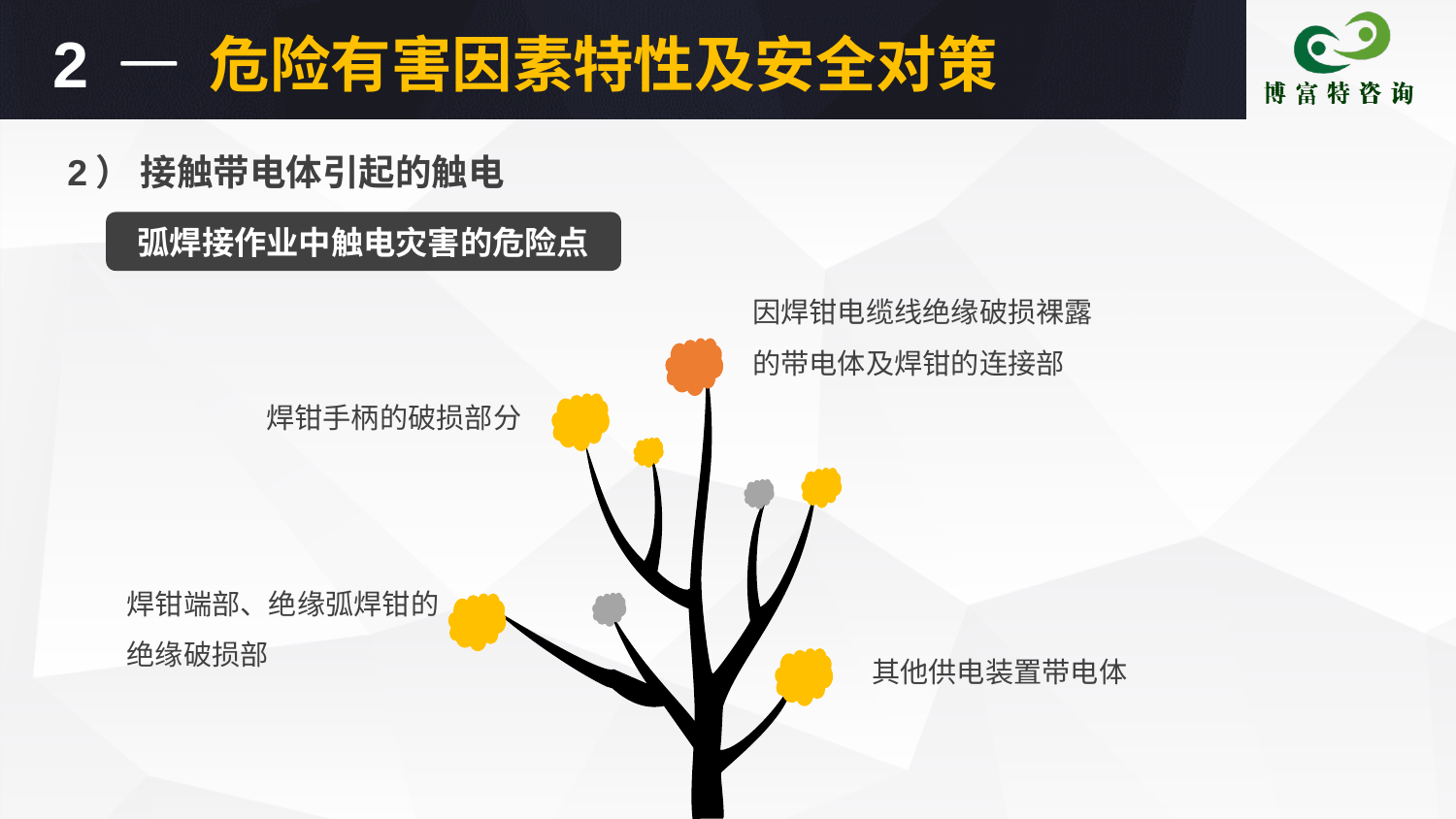

2
危险有害因素特性及安全对策

2） 接触带电体引起的触电
弧焊接作业中触电灾害的危险点
因焊钳电缆线绝缘破损裸露的带电体及焊钳的连接部

焊钳手柄的破损部分

焊钳端部、绝缘弧焊钳的绝缘破损部

其他供电装置带电体